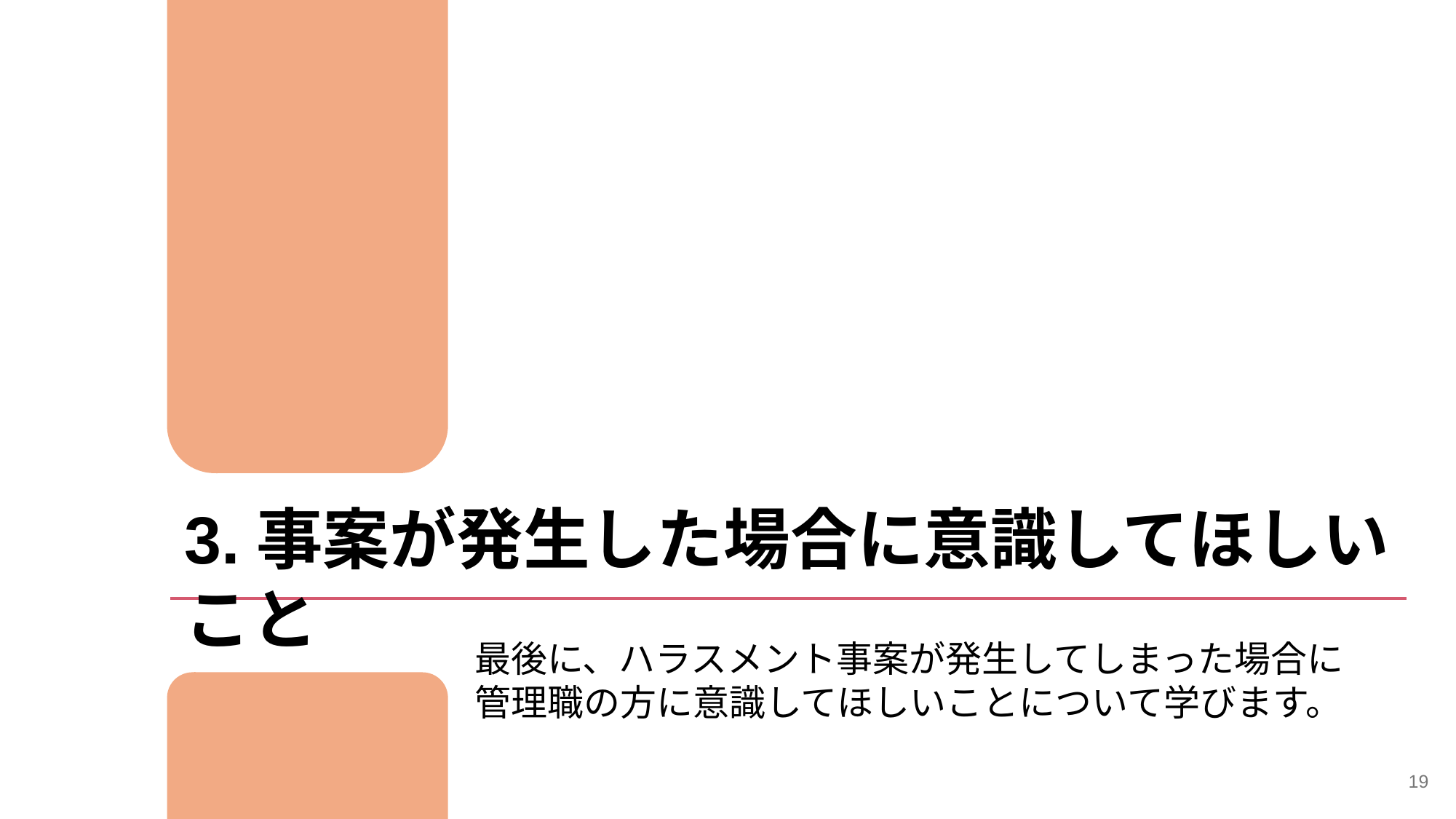

3.事案が発生した場合に意識してほしいこと
最後に、ハラスメント事案が発生してしまった場合に管理職の方に意識してほしいことについて学びます。
19